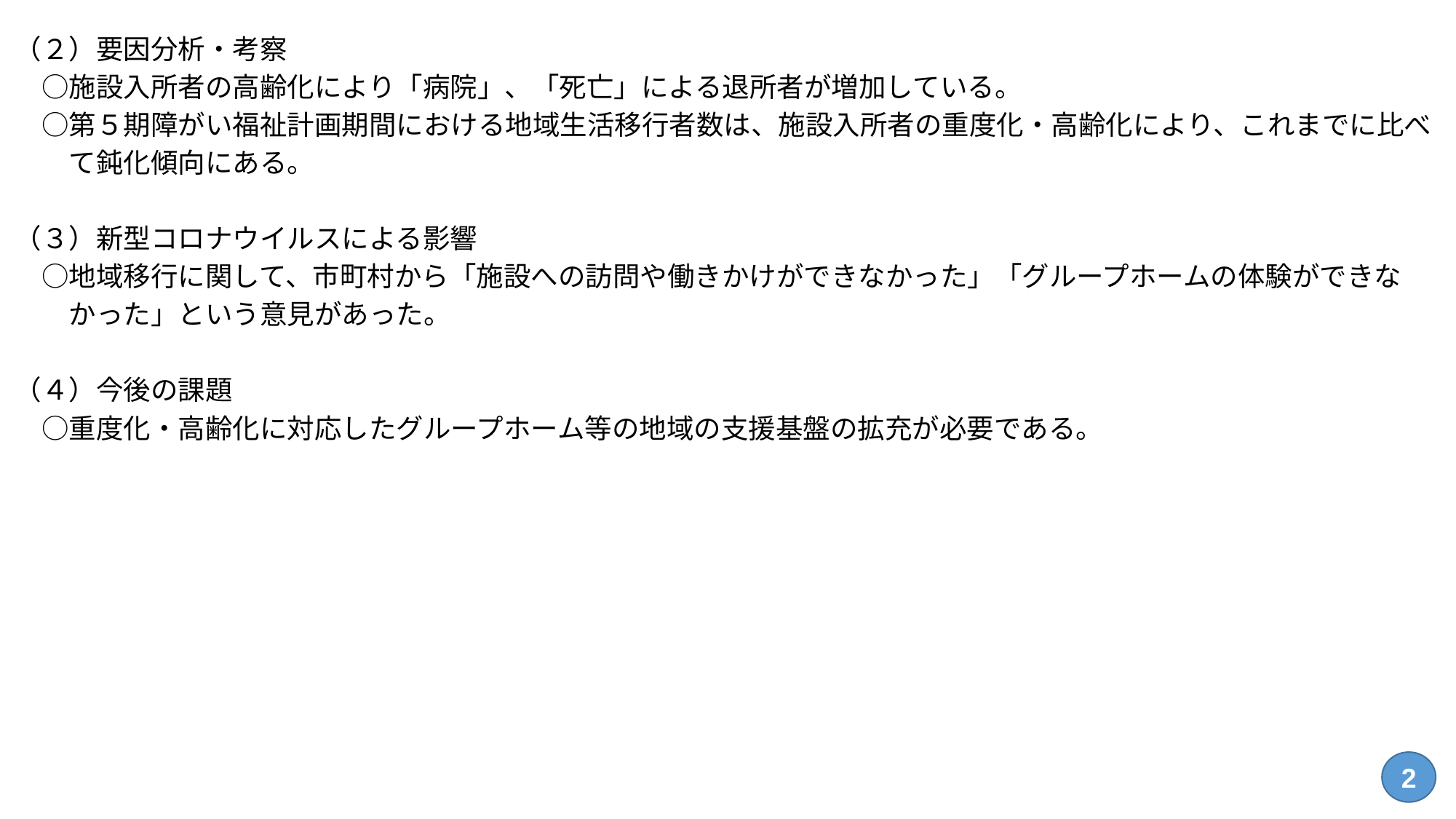

（２）要因分析・考察
　○施設入所者の高齢化により「病院」、「死亡」による退所者が増加している。
　○第５期障がい福祉計画期間における地域生活移行者数は、施設入所者の重度化・高齢化により、これまでに比べ
　　て鈍化傾向にある。

（３）新型コロナウイルスによる影響
　○地域移行に関して、市町村から「施設への訪問や働きかけができなかった」「グループホームの体験ができな
　　かった」という意見があった。

（４）今後の課題
　○重度化・高齢化に対応したグループホーム等の地域の支援基盤の拡充が必要である。

2